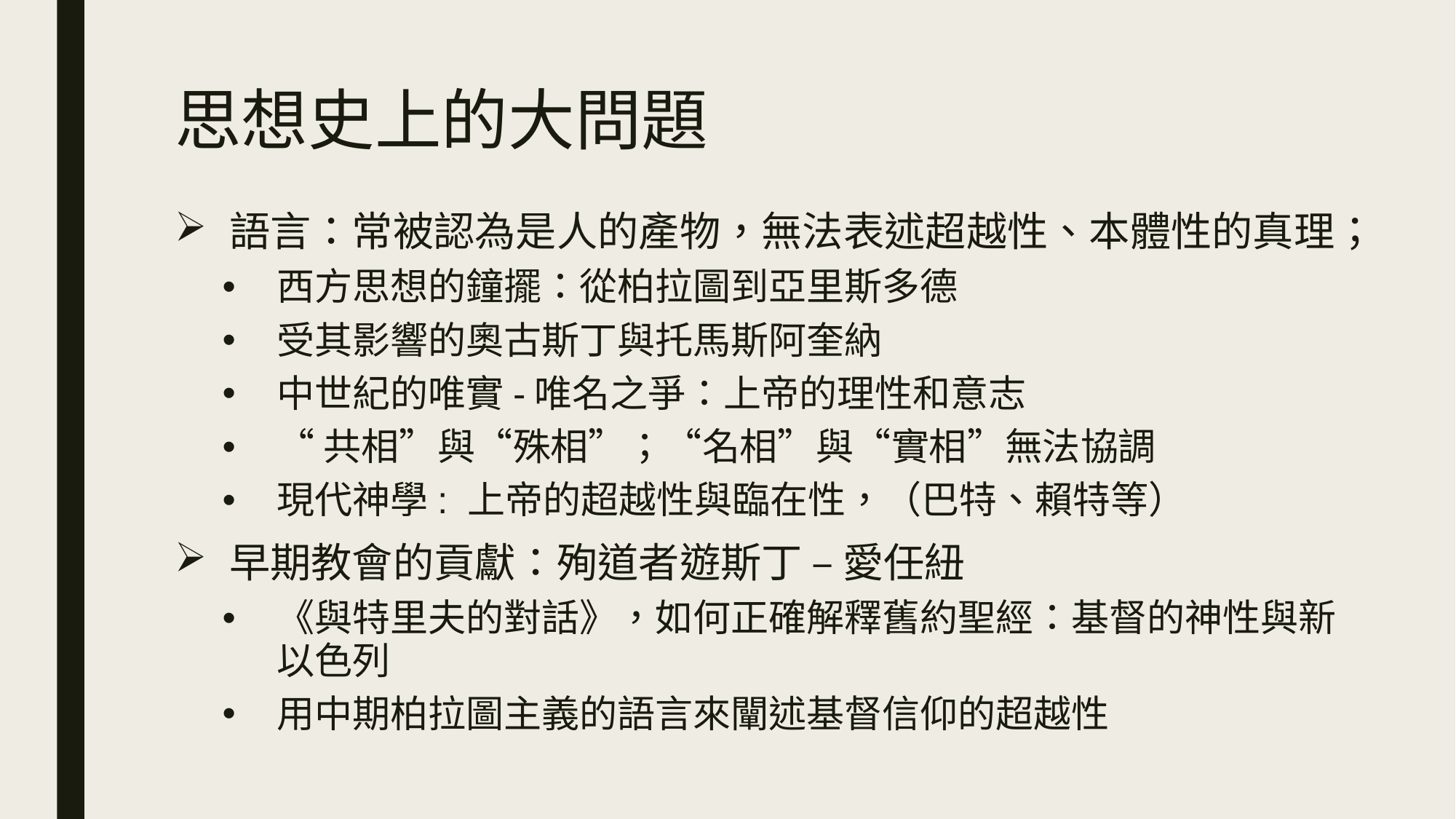

# 思想史上的大問題
語言：常被認為是人的產物，無法表述超越性、本體性的真理；
西方思想的鐘擺：從柏拉圖到亞里斯多德
受其影響的奧古斯丁與托馬斯阿奎納
中世紀的唯實-唯名之爭：上帝的理性和意志
“共相”與“殊相”；“名相”與“實相”無法協調
現代神學: 上帝的超越性與臨在性，（巴特、賴特等）
早期教會的貢獻：殉道者遊斯丁 – 愛任紐
《與特里夫的對話》，如何正確解釋舊約聖經：基督的神性與新以色列
用中期柏拉圖主義的語言來闡述基督信仰的超越性